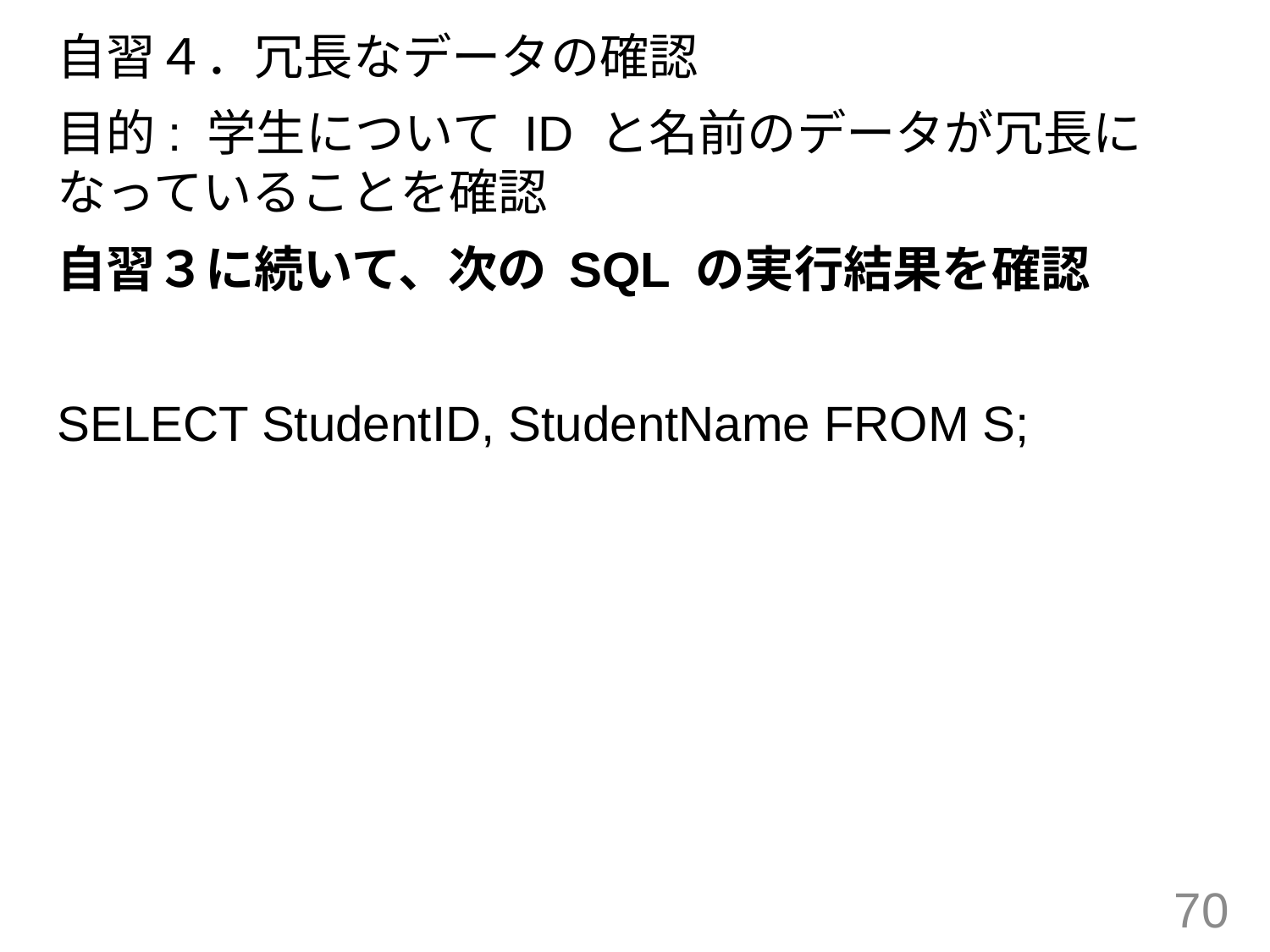

自習４．冗長なデータの確認
目的: 学生について ID と名前のデータが冗長になっていることを確認
自習３に続いて、次の SQL の実行結果を確認

SELECT StudentID, StudentName FROM S;
70